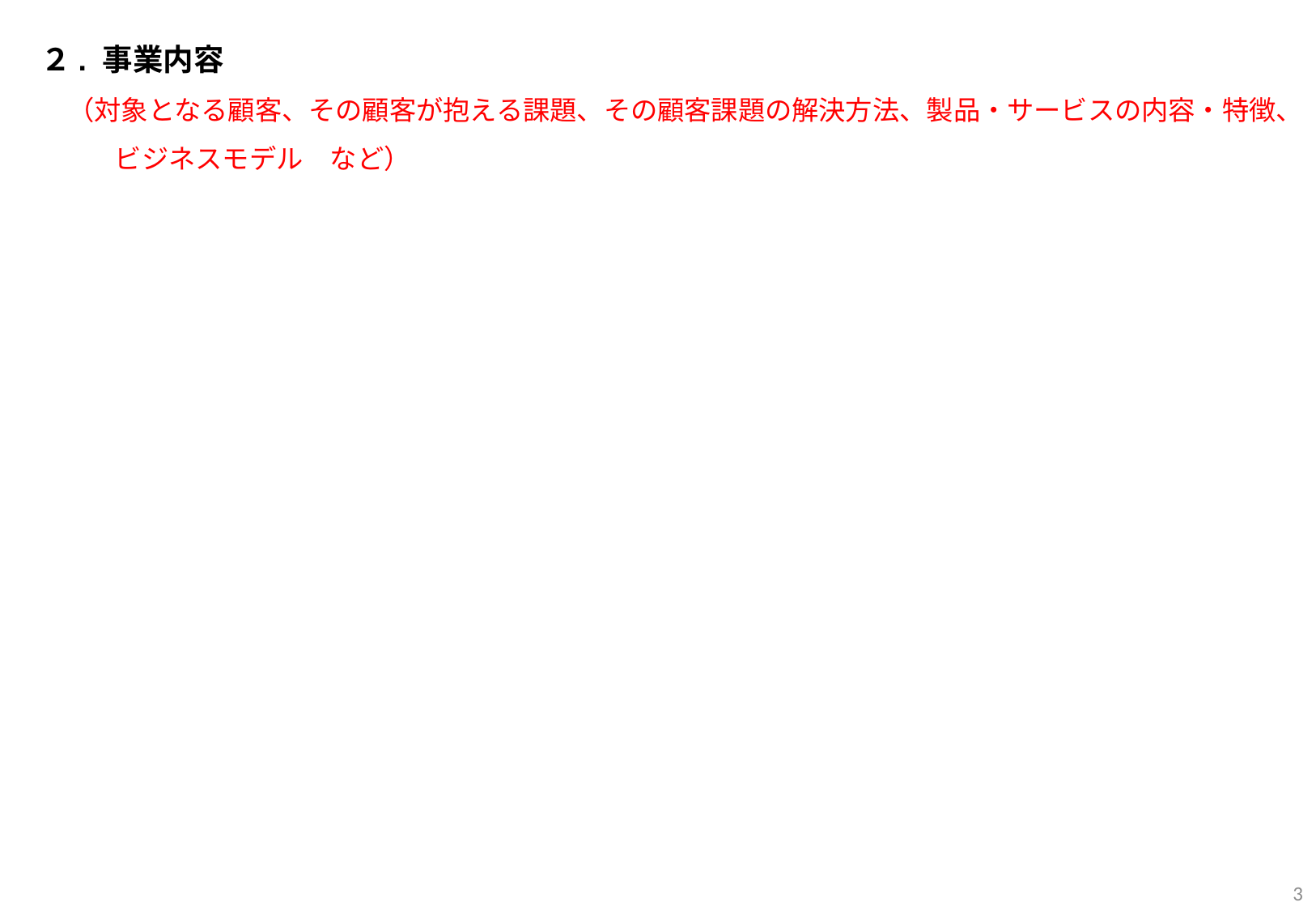

２. 事業内容
　（対象となる顧客、その顧客が抱える課題、その顧客課題の解決方法、製品・サービスの内容・特徴、　ビジネスモデル　など）
3